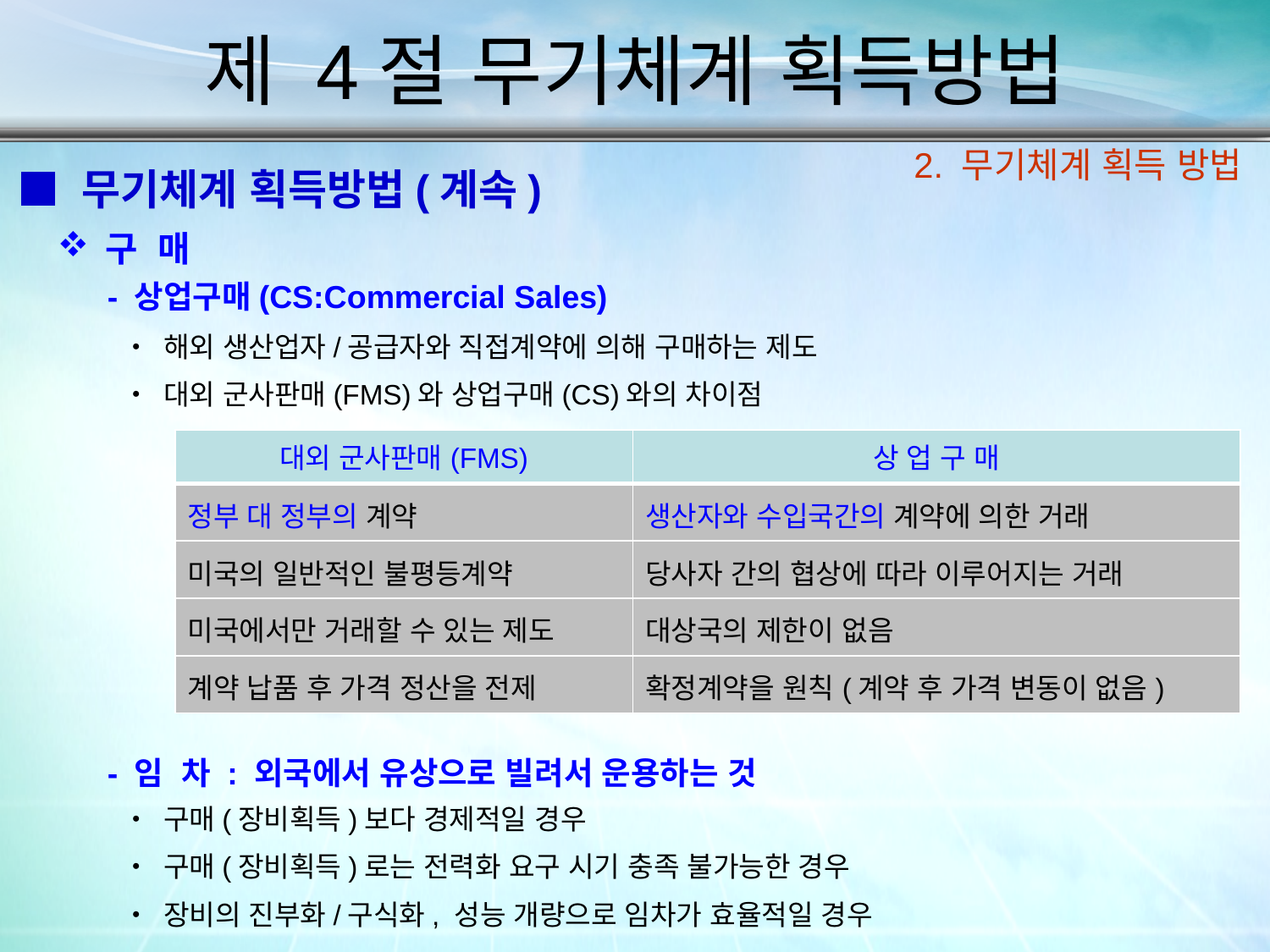

제 4절 무기체계 획득방법
2. 무기체계 획득 방법
■ 무기체계 획득방법(계속)
구  매
- 상업구매(CS:Commercial Sales)

• 해외 생산업자/공급자와 직접계약에 의해 구매하는 제도
• 대외 군사판매(FMS)와 상업구매(CS)와의 차이점
| 대외 군사판매(FMS) | 상 업 구 매 |
| --- | --- |
| 정부 대 정부의 계약 | 생산자와 수입국간의 계약에 의한 거래 |
| 미국의 일반적인 불평등계약 | 당사자 간의 협상에 따라 이루어지는 거래 |
| 미국에서만 거래할 수 있는 제도 | 대상국의 제한이 없음 |
| 계약 납품 후 가격 정산을 전제 | 확정계약을 원칙(계약 후 가격 변동이 없음) |
- 임  차 : 외국에서 유상으로 빌려서 운용하는 것
• 구매(장비획득)보다 경제적일 경우
• 구매(장비획득)로는 전력화 요구 시기 충족 불가능한 경우
• 장비의 진부화/구식화, 성능 개량으로 임차가 효율적일 경우